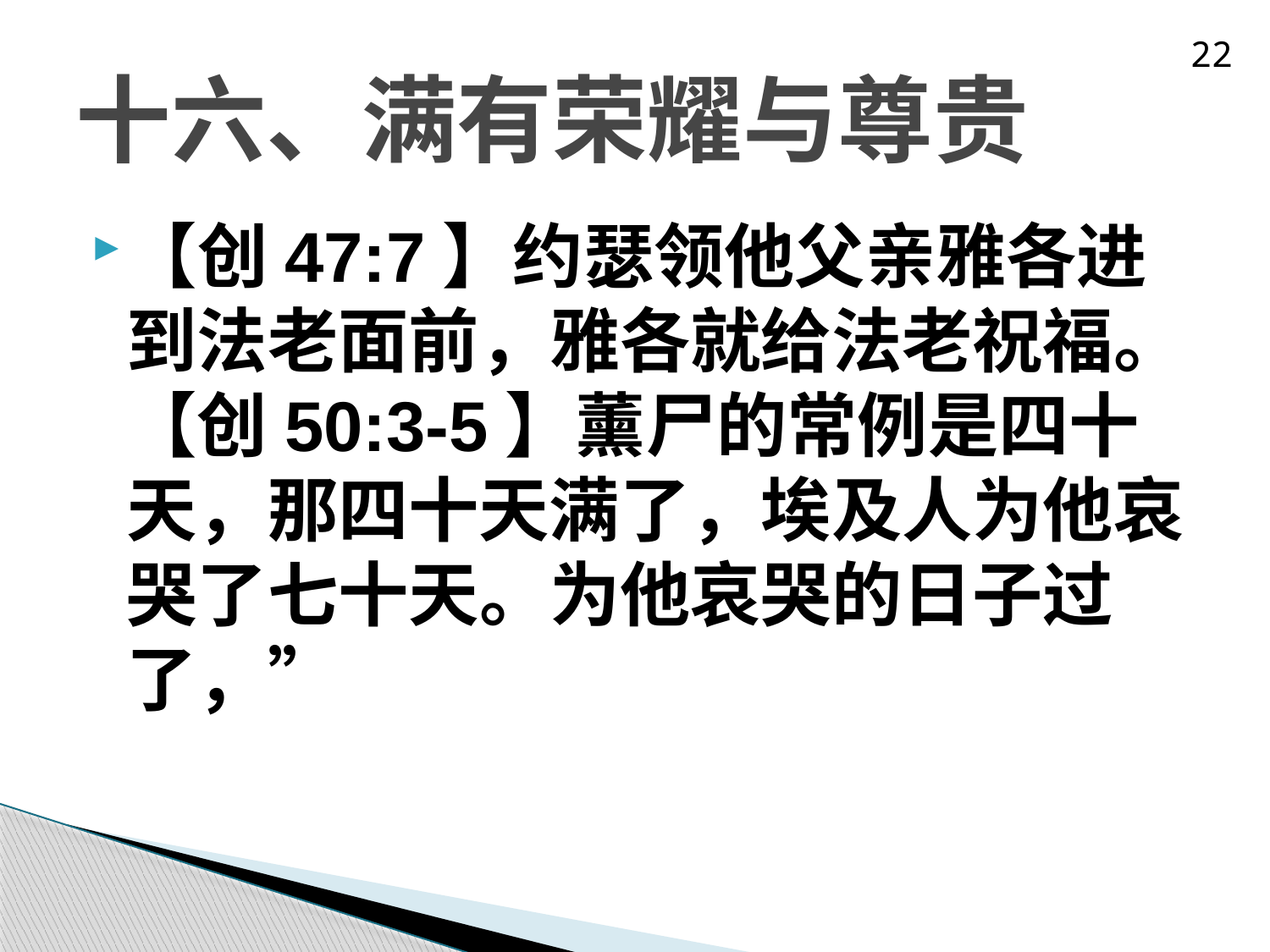

22
# 十六、满有荣耀与尊贵
【创47:7】约瑟领他父亲雅各进到法老面前，雅各就给法老祝福。【创50:3-5】薰尸的常例是四十天，那四十天满了，埃及人为他哀哭了七十天。为他哀哭的日子过了，”